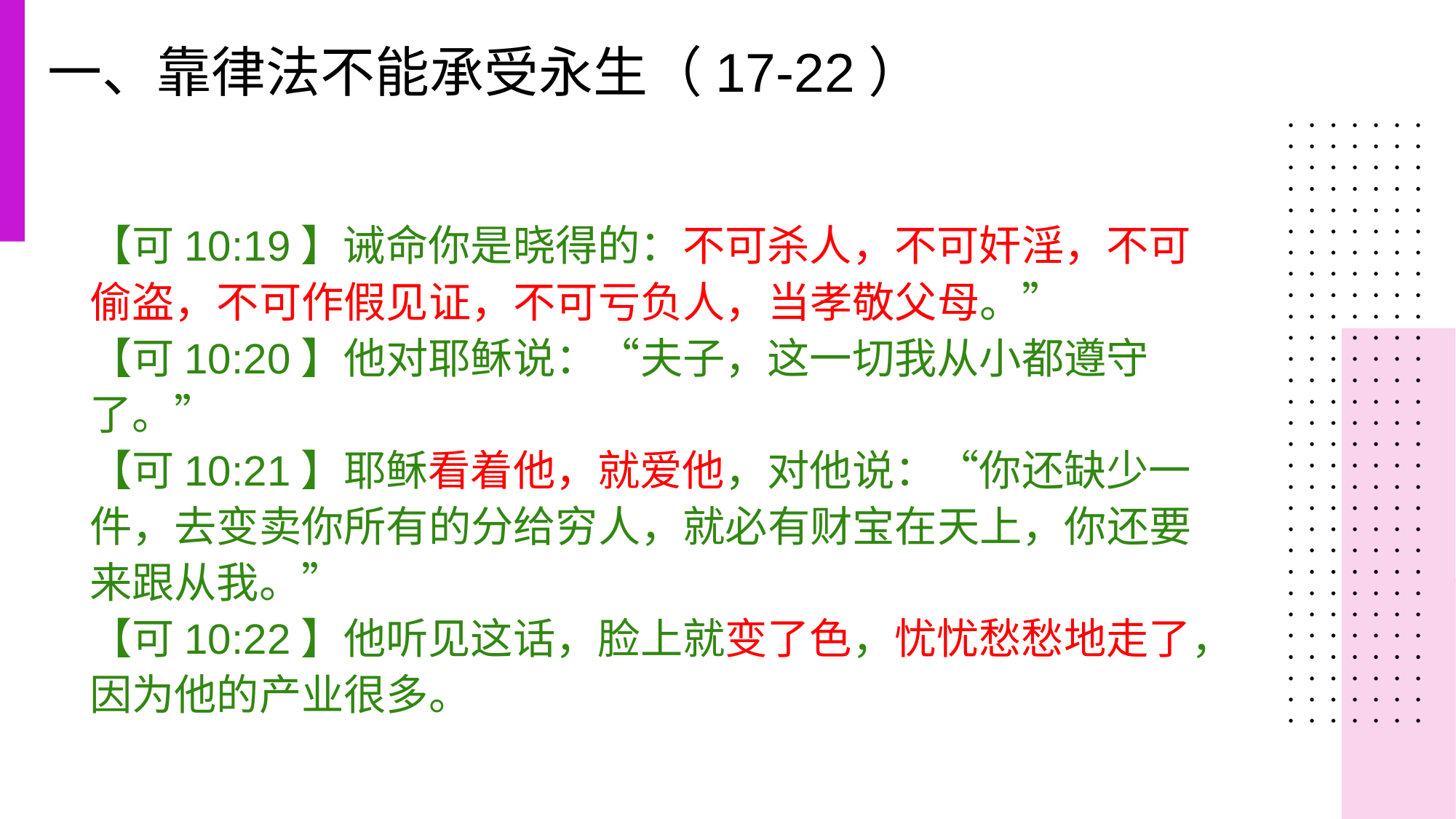

一、靠律法不能承受永生（17-22）
【可10:19】诫命你是晓得的：不可杀人，不可奸淫，不可偷盗，不可作假见证，不可亏负人，当孝敬父母。”
【可10:20】他对耶稣说：“夫子，这一切我从小都遵守了。”
【可10:21】耶稣看着他，就爱他，对他说：“你还缺少一件，去变卖你所有的分给穷人，就必有财宝在天上，你还要来跟从我。”
【可10:22】他听见这话，脸上就变了色，忧忧愁愁地走了，因为他的产业很多。